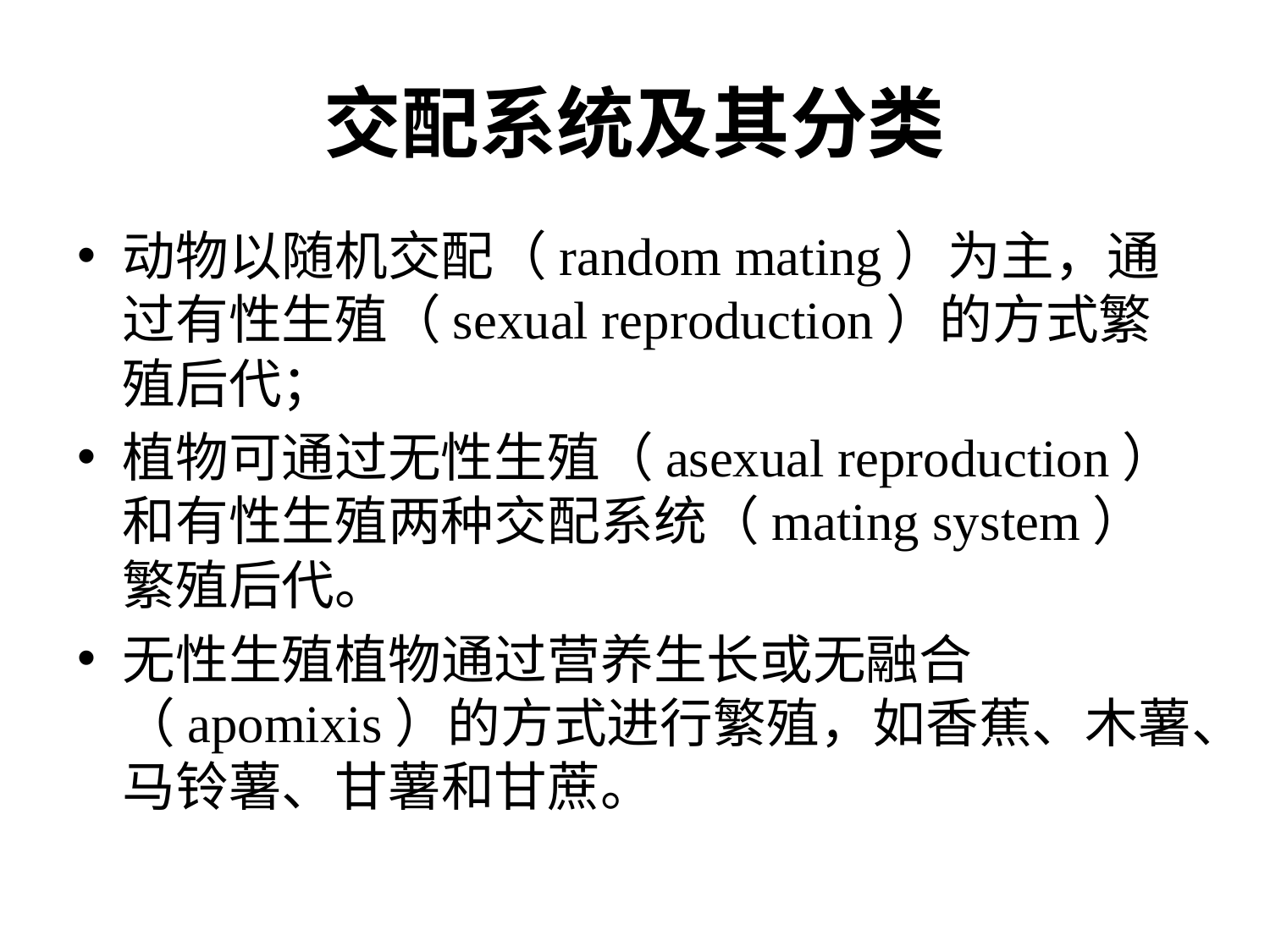

# 交配系统及其分类
动物以随机交配（random mating）为主，通过有性生殖（sexual reproduction）的方式繁殖后代；
植物可通过无性生殖（asexual reproduction）和有性生殖两种交配系统（mating system）繁殖后代。
无性生殖植物通过营养生长或无融合（apomixis）的方式进行繁殖，如香蕉、木薯、马铃薯、甘薯和甘蔗。